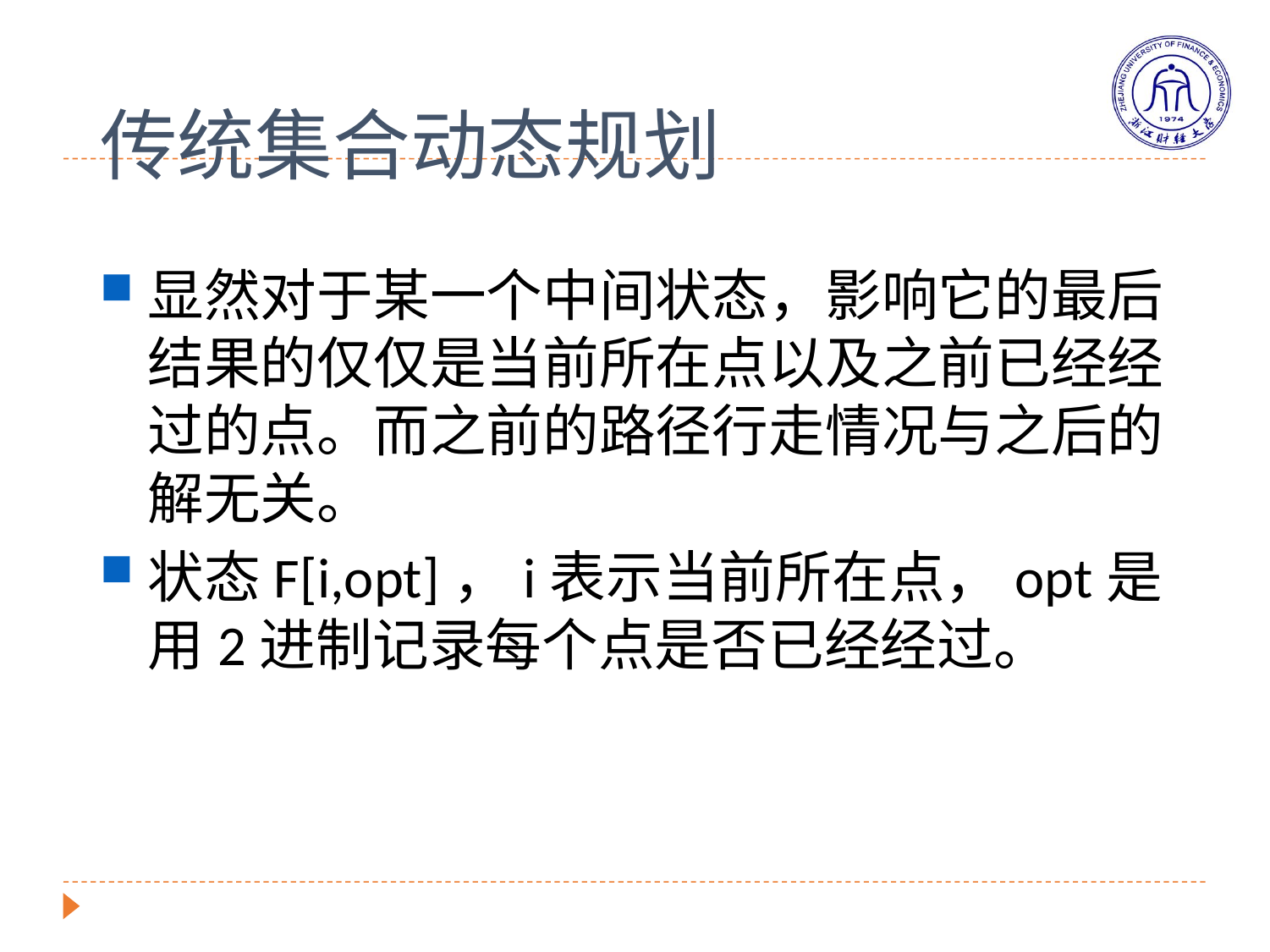

# 传统集合动态规划
显然对于某一个中间状态，影响它的最后结果的仅仅是当前所在点以及之前已经经过的点。而之前的路径行走情况与之后的解无关。
状态F[i,opt]，i表示当前所在点，opt是用2进制记录每个点是否已经经过。